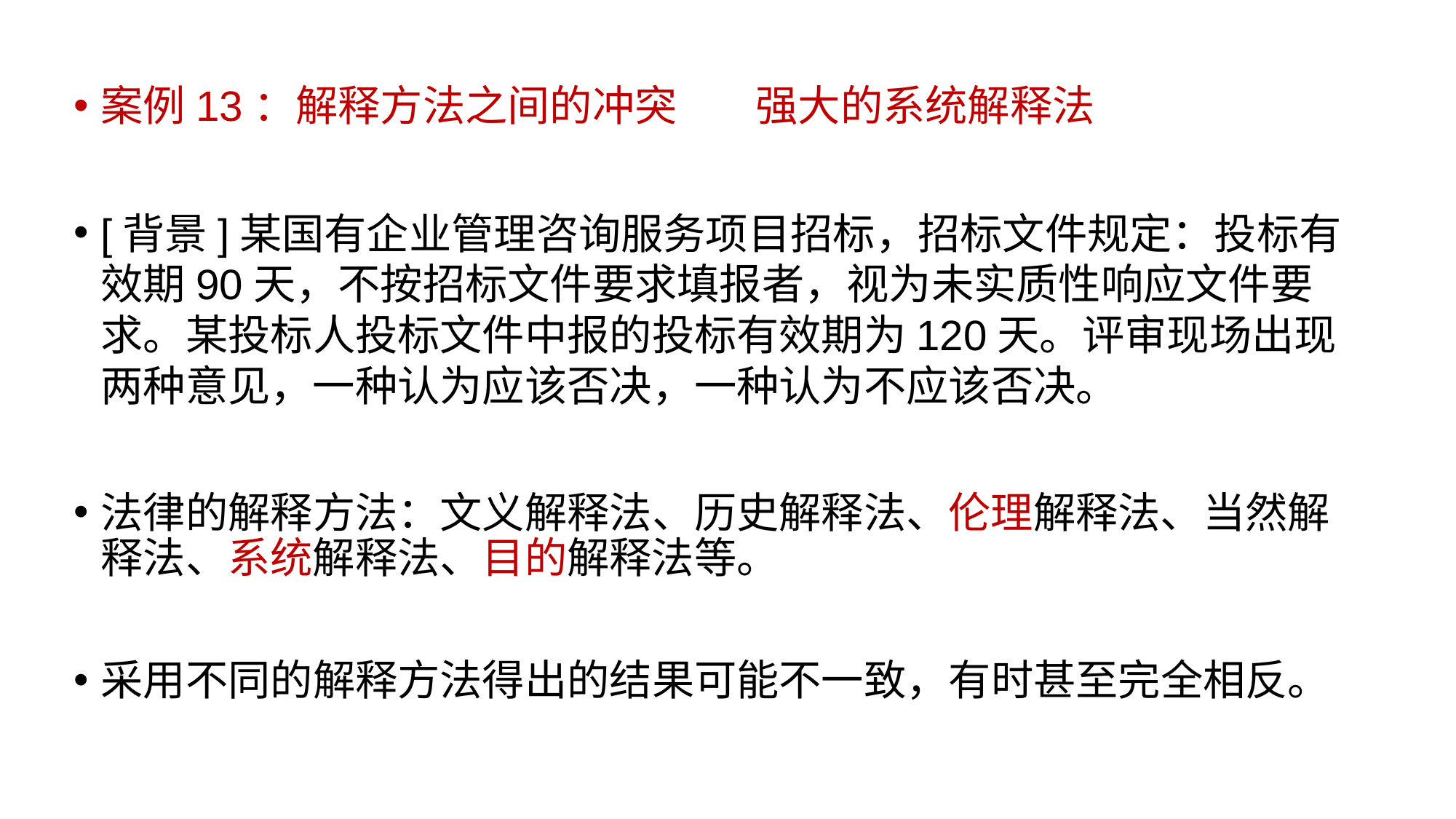

案例13：解释方法之间的冲突	强大的系统解释法

[背景]某国有企业管理咨询服务项目招标，招标文件规定：投标有效期90天，不按招标文件要求填报者，视为未实质性响应文件要求。某投标人投标文件中报的投标有效期为120天。评审现场出现两种意见，一种认为应该否决，一种认为不应该否决。

法律的解释方法：文义解释法、历史解释法、伦理解释法、当然解释法、系统解释法、目的解释法等。

采用不同的解释方法得出的结果可能不一致，有时甚至完全相反。